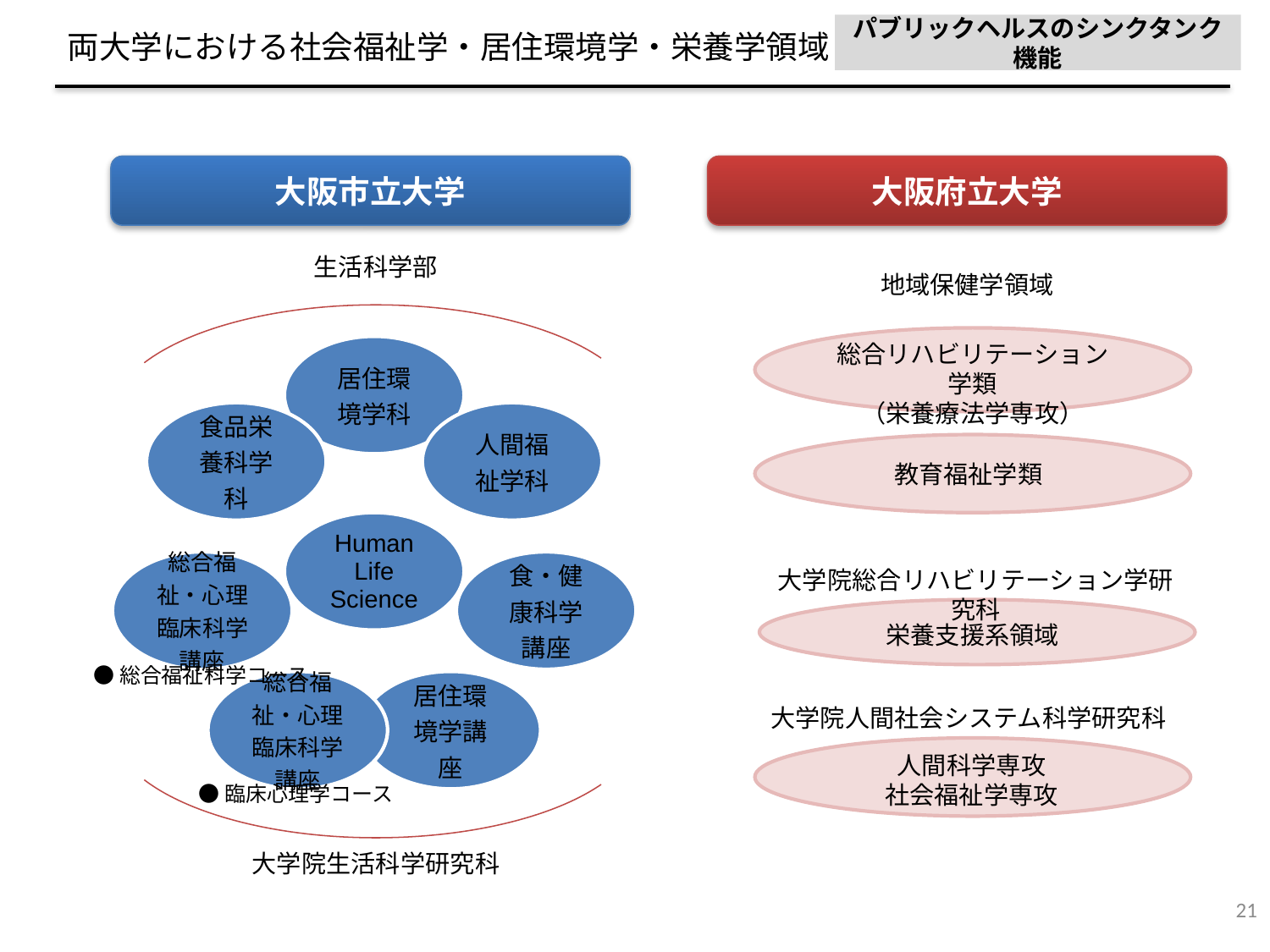

パブリックヘルスのシンクタンク機能
両大学における社会福祉学・居住環境学・栄養学領域
大阪市立大学
大阪府立大学
生活科学部
地域保健学領域

総合リハビリテーション学類
（栄養療法学専攻）
Human
Life
Science
居住環境学科
人間福祉学科
食・健康科学講座
居住環境学講座
総合福祉・心理臨床科学講座
総合福祉・心理臨床科学講座
食品栄養科学科

教育福祉学類
大学院総合リハビリテーション学研究科

栄養支援系領域
●総合福祉科学コース
大学院人間社会システム科学研究科

人間科学専攻
社会福祉学専攻
●臨床心理学コース
大学院生活科学研究科
21